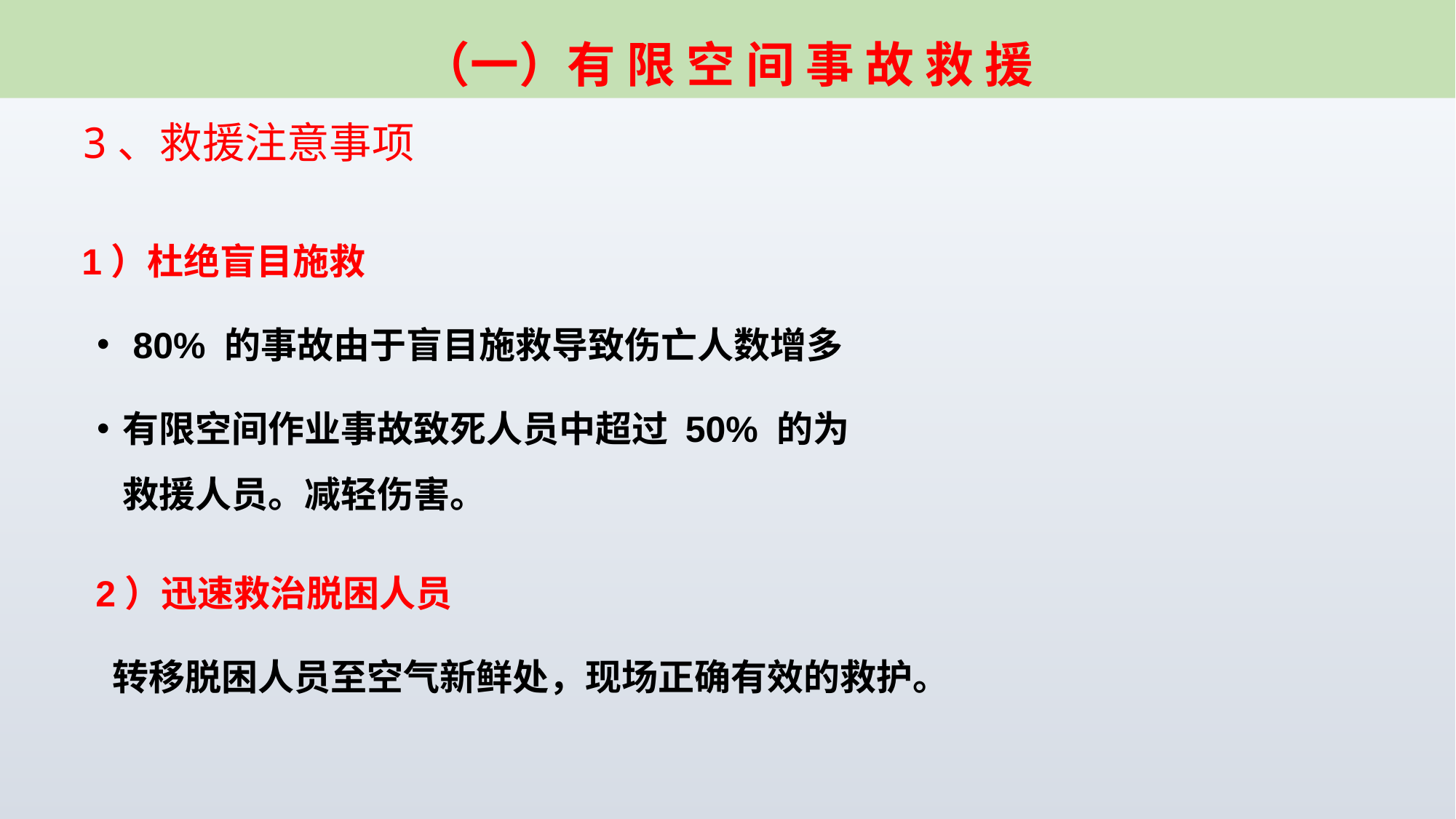

（一）有 限 空 间 事 故 救 援
3、救援注意事项
1）杜绝盲目施救
 80% 的事故由于盲目施救导致伤亡人数增多
有限空间作业事故致死人员中超过 50% 的为救援人员。减轻伤害。
2）迅速救治脱困人员
 转移脱困人员至空气新鲜处，现场正确有效的救护。